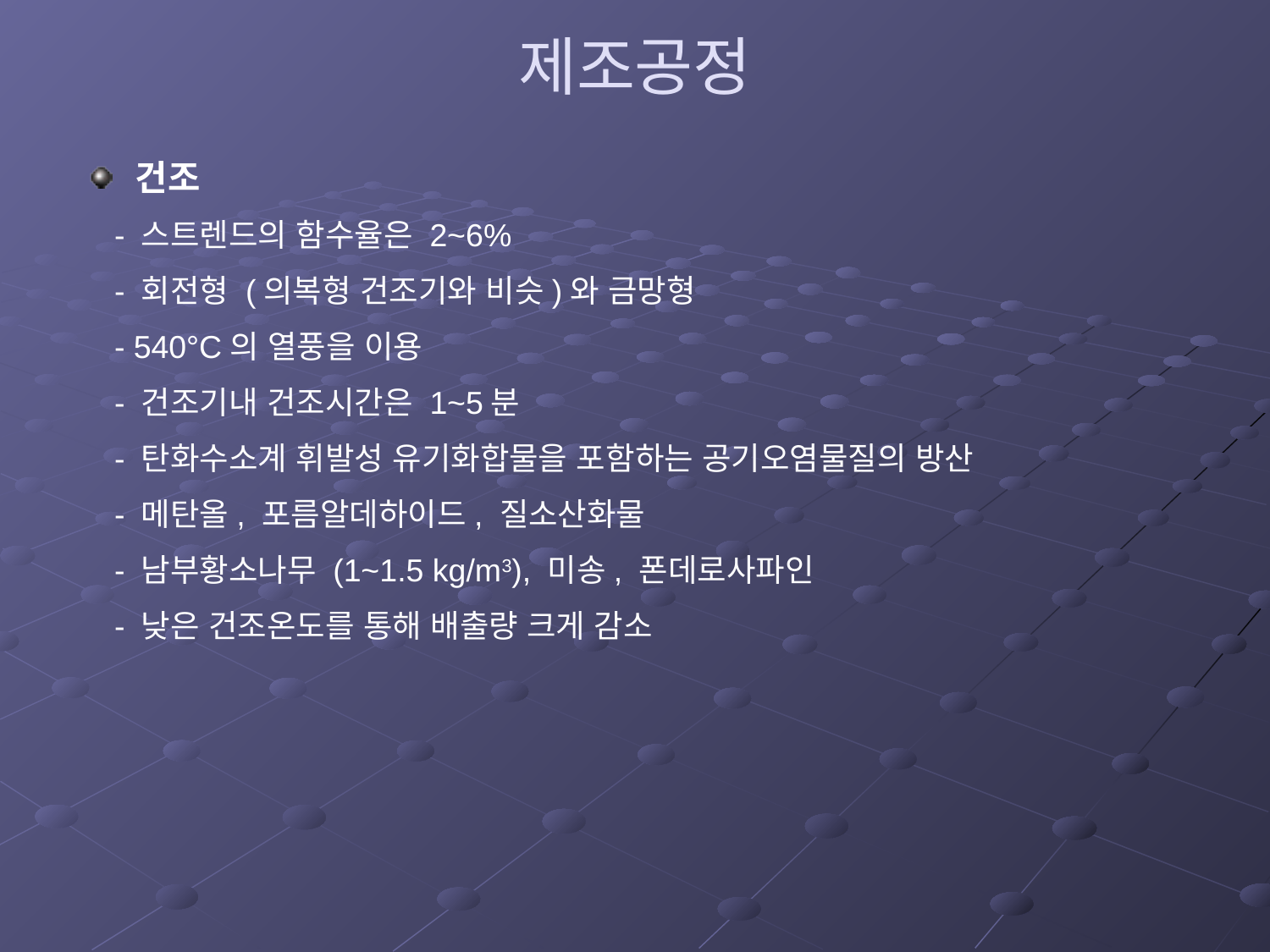

# 제조공정
건조
   - 스트렌드의 함수율은 2~6%
   - 회전형 (의복형 건조기와 비슷)와 금망형
   - 540°C의 열풍을 이용
   - 건조기내 건조시간은 1~5분
   - 탄화수소계 휘발성 유기화합물을 포함하는 공기오염물질의 방산
   - 메탄올, 포름알데하이드, 질소산화물
   - 남부황소나무 (1~1.5 kg/m3), 미송, 폰데로사파인
   - 낮은 건조온도를 통해 배출량 크게 감소